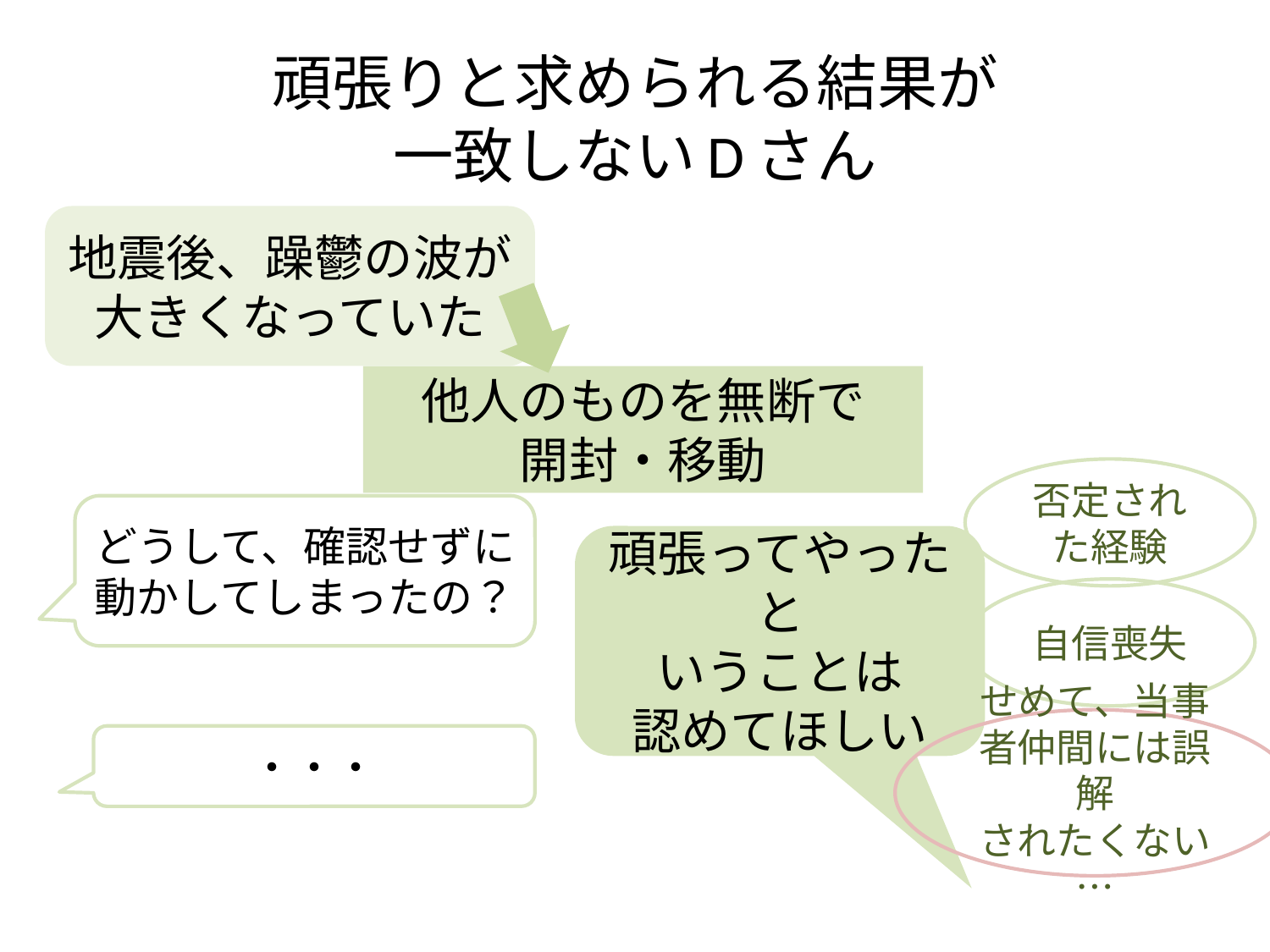

# 頑張りと求められる結果が 一致しないDさん
地震後、躁鬱の波が大きくなっていた

他人のものを無断で
開封・移動
否定された経験
どうして、確認せずに
動かしてしまったの？
頑張ってやったと
いうことは
認めてほしい
自信喪失
せめて、当事者仲間には誤解
されたくない…
・・・